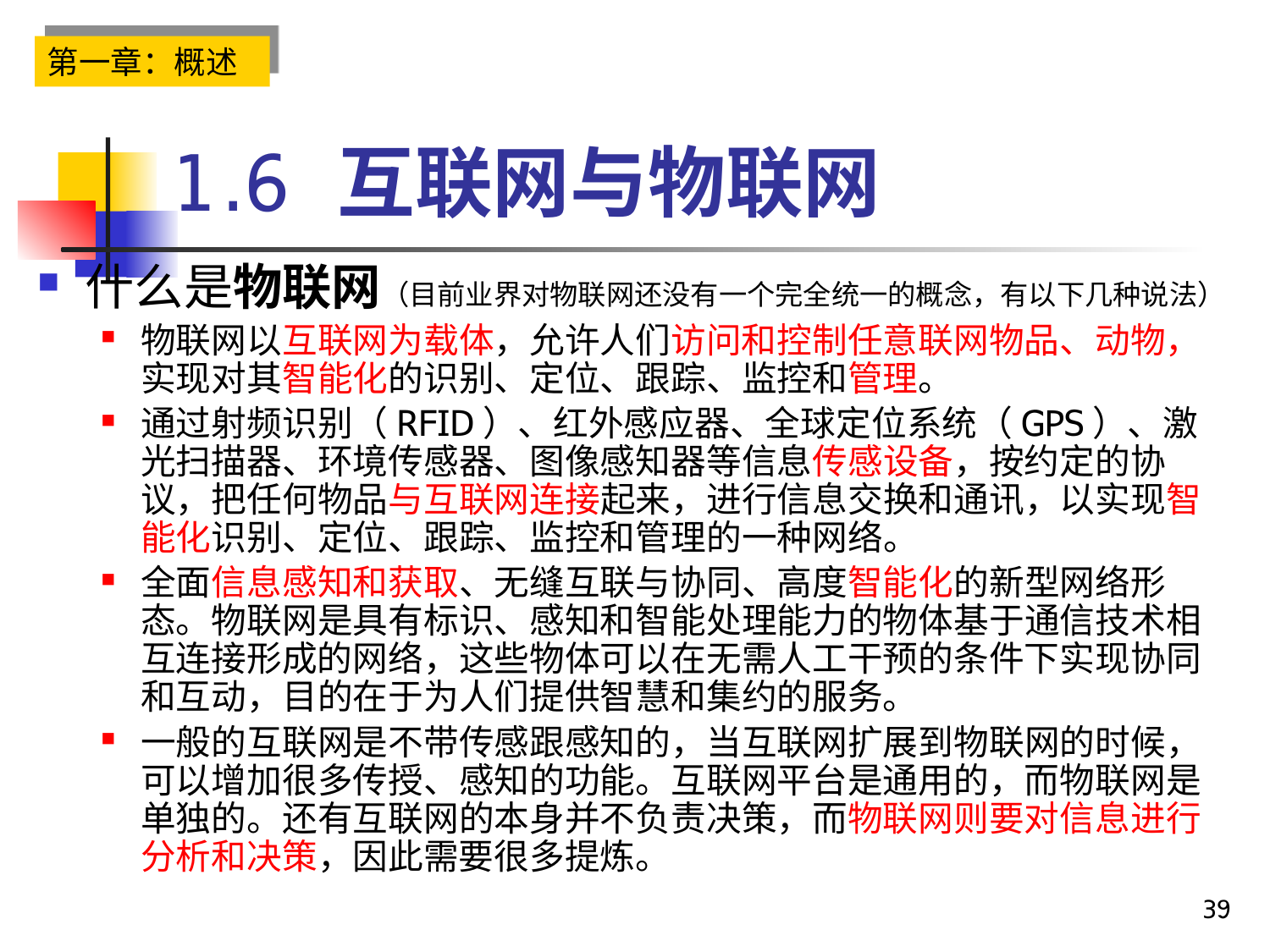

# 1.6 互联网与物联网
第一章：概述
什么是物联网（目前业界对物联网还没有一个完全统一的概念，有以下几种说法）
物联网以互联网为载体，允许人们访问和控制任意联网物品、动物，实现对其智能化的识别、定位、跟踪、监控和管理。
通过射频识别（RFID）、红外感应器、全球定位系统（GPS）、激光扫描器、环境传感器、图像感知器等信息传感设备，按约定的协议，把任何物品与互联网连接起来，进行信息交换和通讯，以实现智能化识别、定位、跟踪、监控和管理的一种网络。
全面信息感知和获取、无缝互联与协同、高度智能化的新型网络形态。物联网是具有标识、感知和智能处理能力的物体基于通信技术相互连接形成的网络，这些物体可以在无需人工干预的条件下实现协同和互动，目的在于为人们提供智慧和集约的服务。
一般的互联网是不带传感跟感知的，当互联网扩展到物联网的时候，可以增加很多传授、感知的功能。互联网平台是通用的，而物联网是单独的。还有互联网的本身并不负责决策，而物联网则要对信息进行分析和决策，因此需要很多提炼。
39